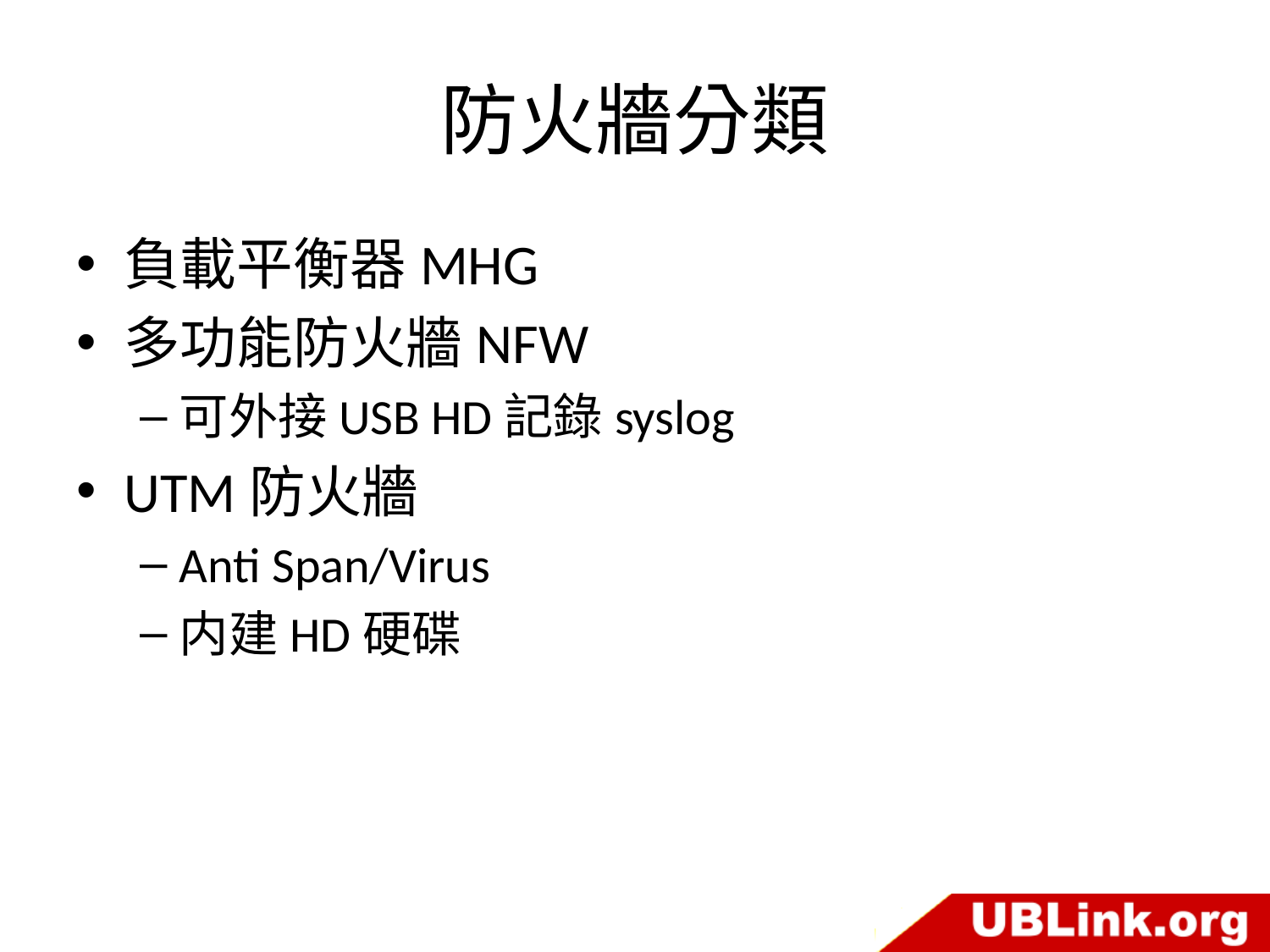

# 防火牆分類
負載平衡器MHG
多功能防火牆NFW
可外接USB HD記錄syslog
UTM防火牆
Anti Span/Virus
内建HD硬碟